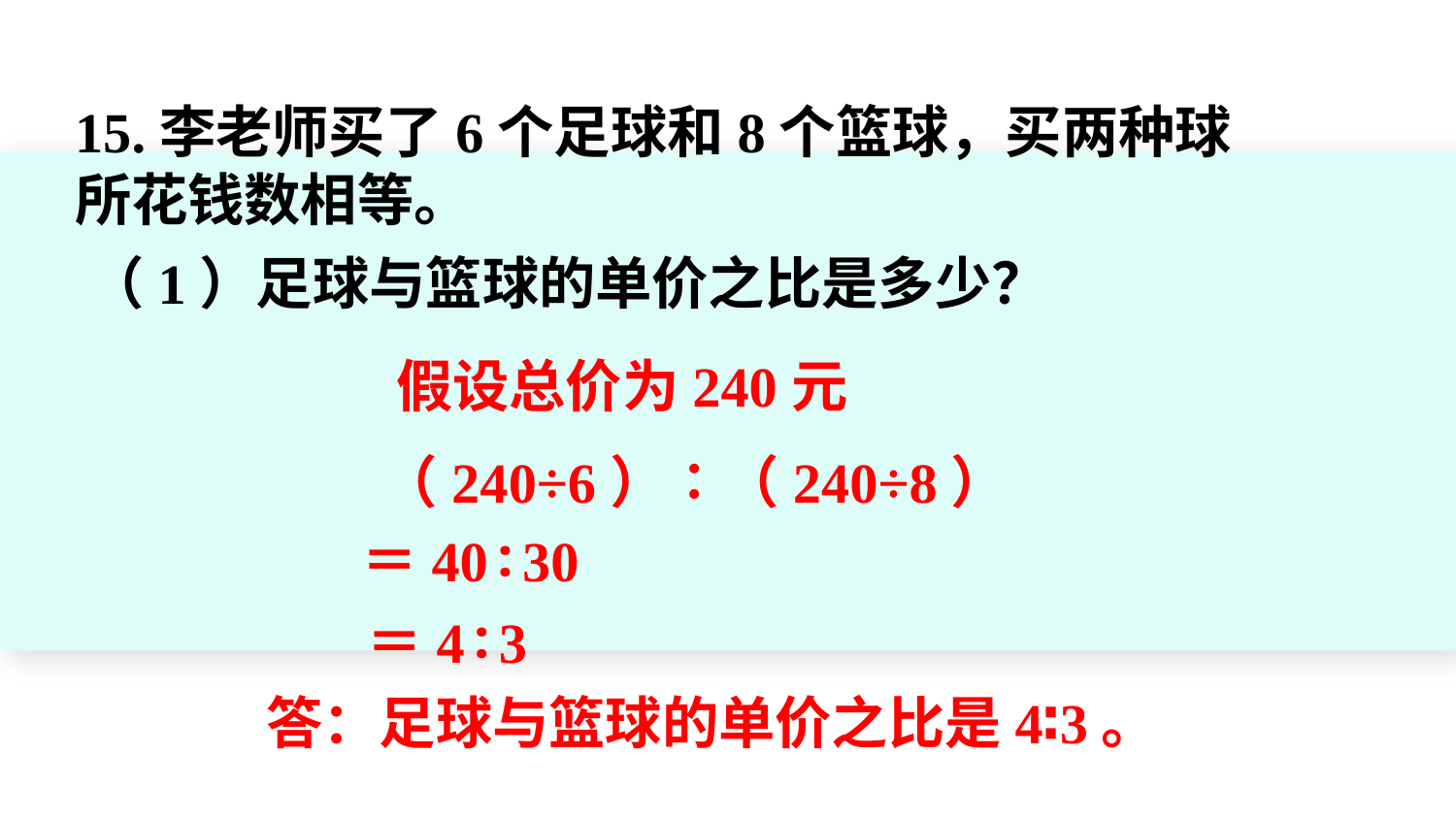

15.李老师买了6个足球和8个篮球，买两种球所花钱数相等。
（1）足球与篮球的单价之比是多少？
假设总价为240元
 （240÷6）∶（240÷8）
＝40∶30
＝4∶3
答：足球与篮球的单价之比是4∶3。